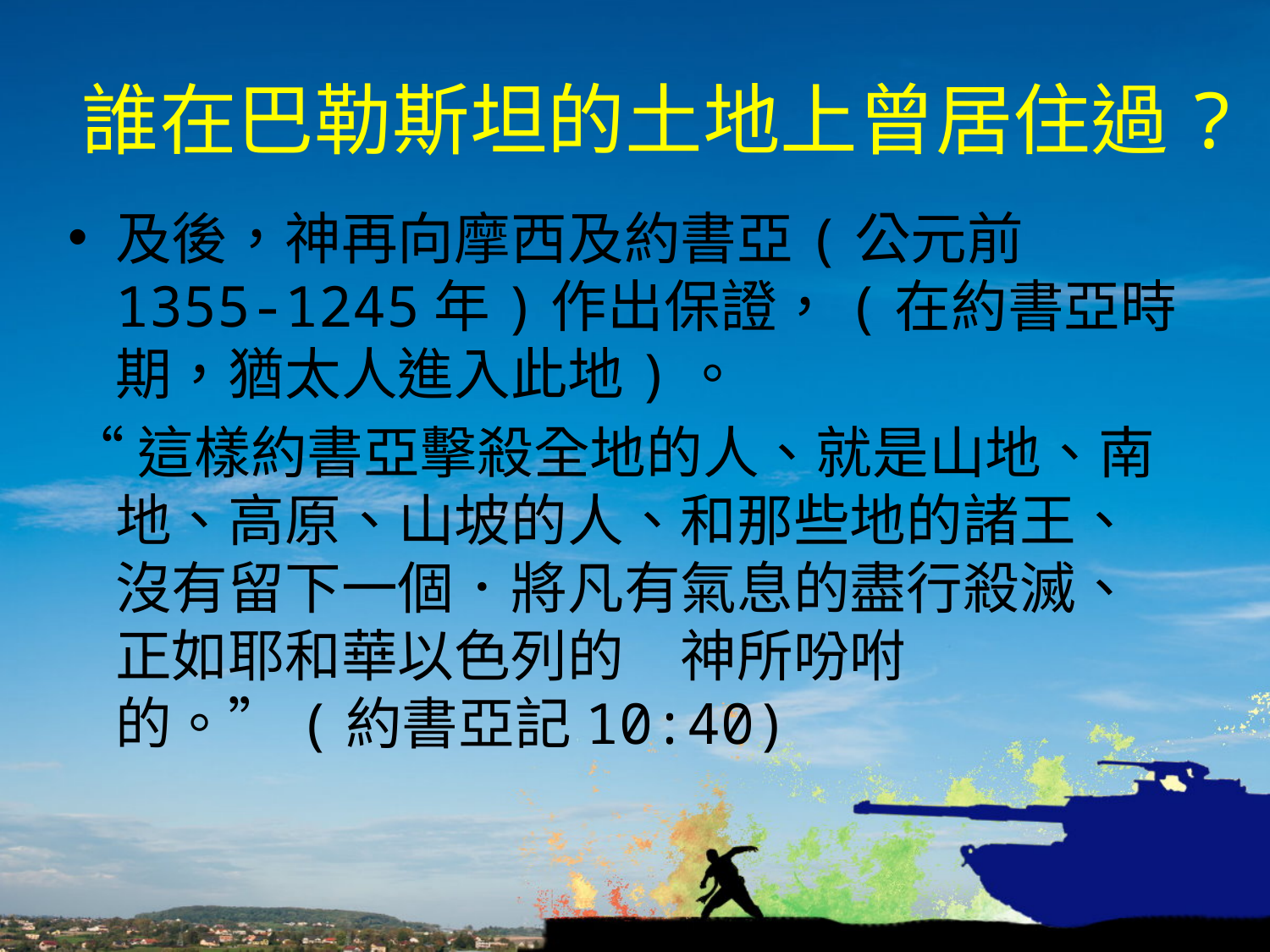

# 誰在巴勒斯坦的土地上曾居住過?
及後，神再向摩西及約書亞(公元前1355-1245年)作出保證，(在約書亞時期，猶太人進入此地)。
“這樣約書亞擊殺全地的人、就是山地、南地、高原、山坡的人、和那些地的諸王、沒有留下一個．將凡有氣息的盡行殺滅、正如耶和華以色列的　神所吩咐的。”(約書亞記10:40)